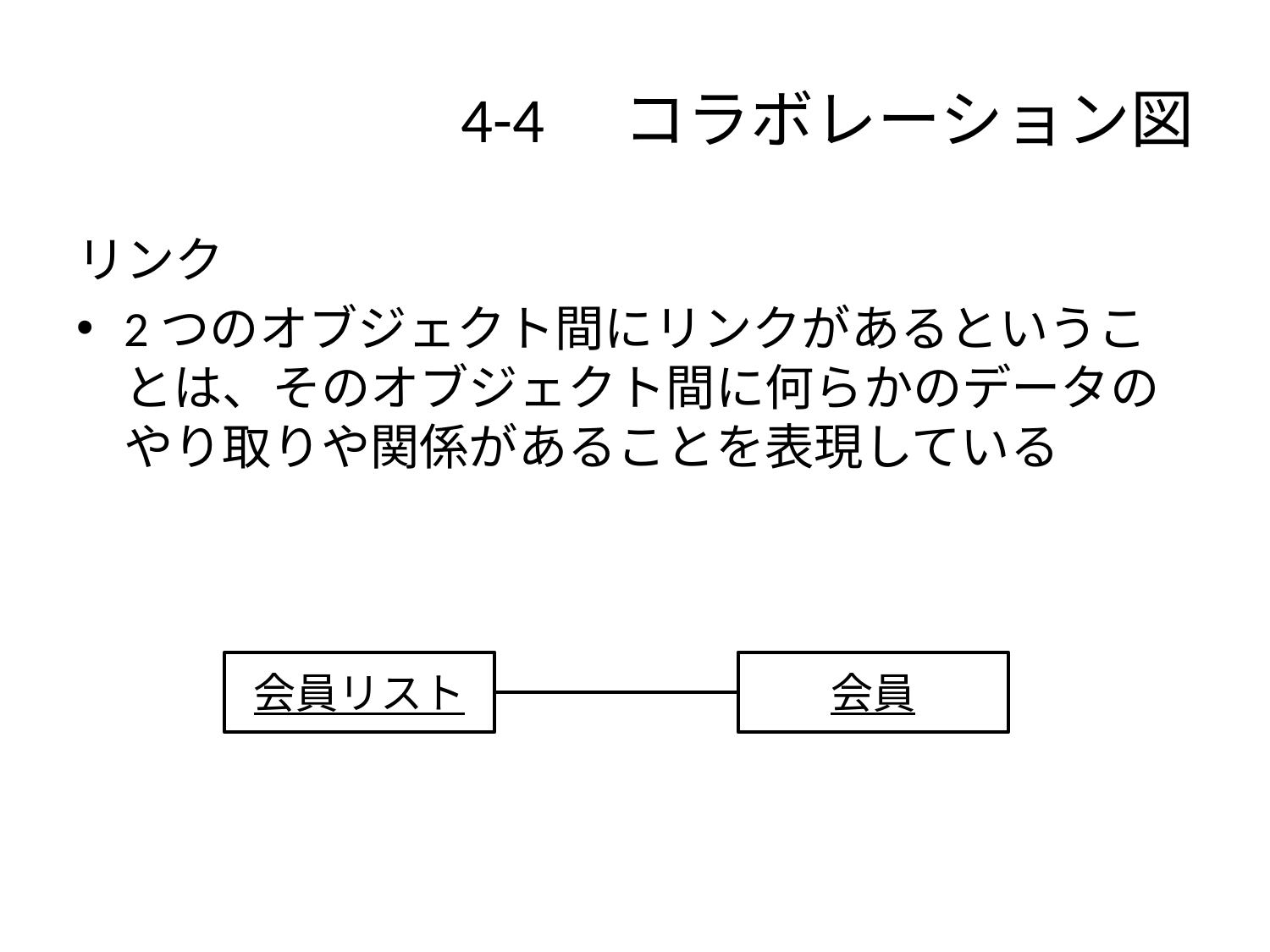

# 4-4　コラボレーション図
リンク
2つのオブジェクト間にリンクがあるということは、そのオブジェクト間に何らかのデータのやり取りや関係があることを表現している
会員リスト
会員